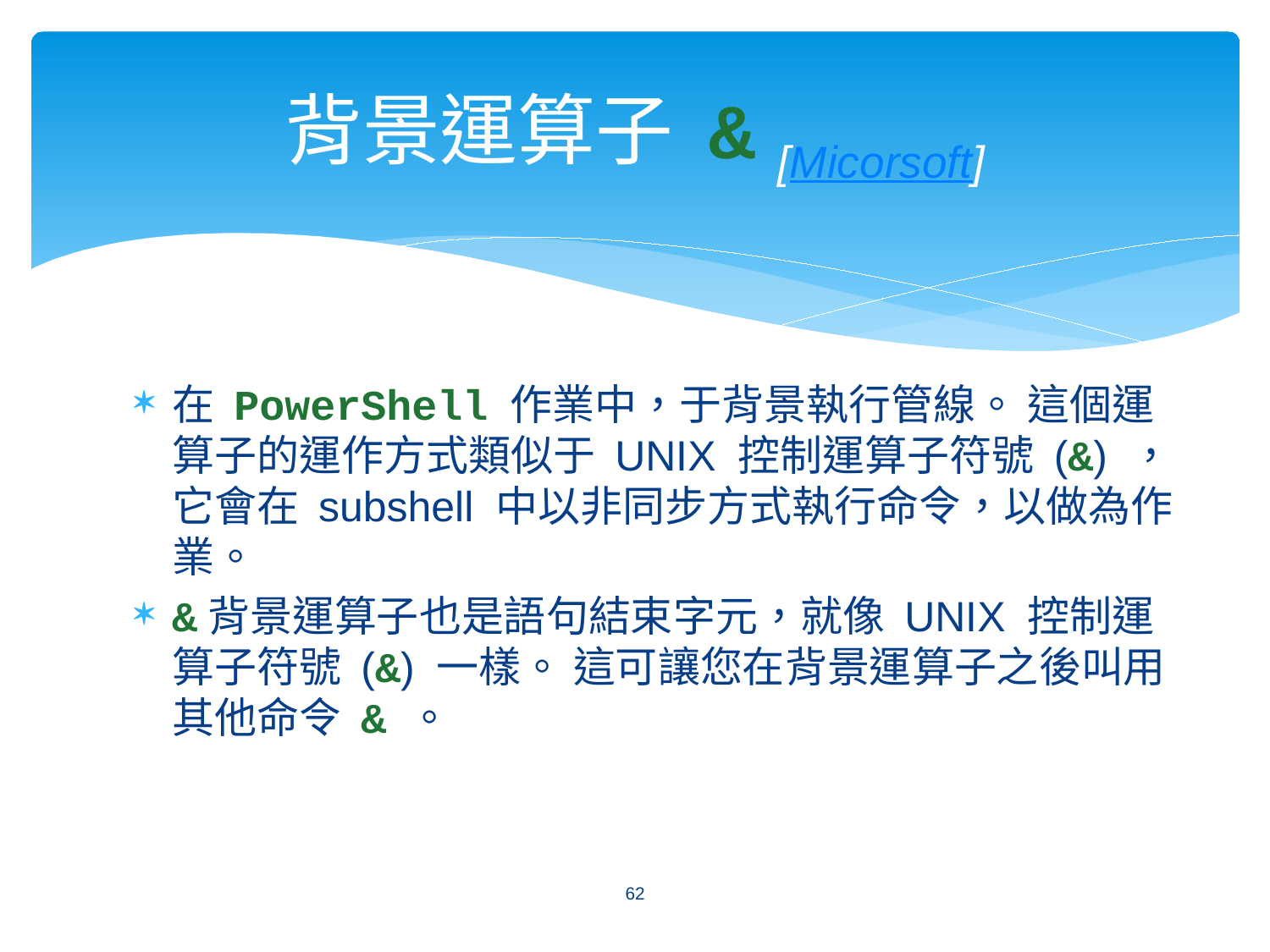

# 背景運算子 & [Micorsoft]
在 PowerShell 作業中，于背景執行管線。 這個運算子的運作方式類似于 UNIX 控制運算子符號 (&) ，它會在 subshell 中以非同步方式執行命令，以做為作業。
&背景運算子也是語句結束字元，就像 UNIX 控制運算子符號 (&) 一樣。 這可讓您在背景運算子之後叫用其他命令 & 。
62